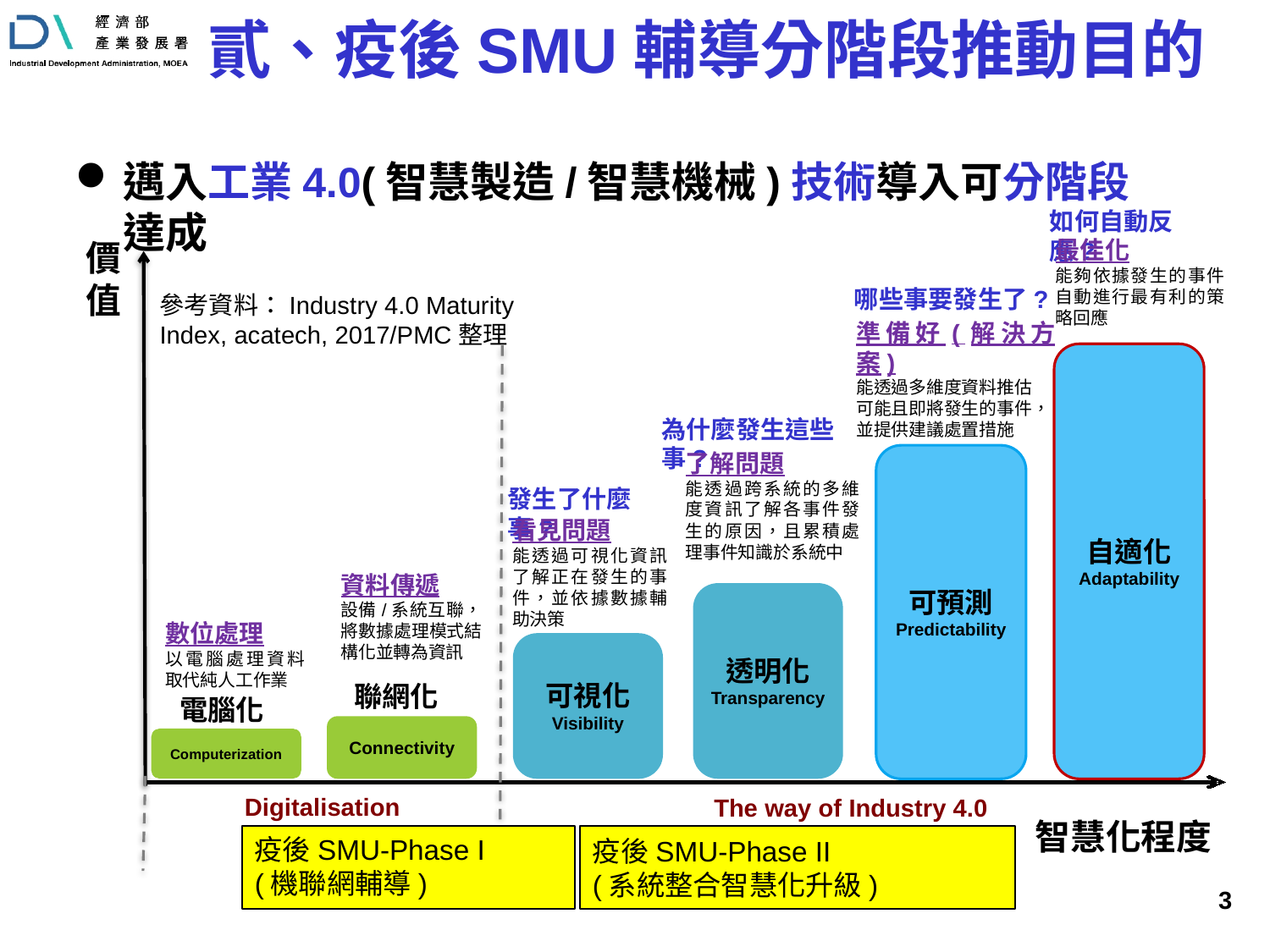

# 貳、疫後SMU輔導分階段推動目的
邁入工業4.0(智慧製造/智慧機械)技術導入可分階段達成
如何自動反應?
價值
最佳化
能夠依據發生的事件自動進行最有利的策略回應
參考資料：Industry 4.0 Maturity Index, acatech, 2017/PMC整理
哪些事要發生了?
準備好(解決方案)
能透過多維度資料推估
可能且即將發生的事件，
並提供建議處置措施
自適化
Adaptability
為什麼發生這些事?
可預測
Predictability
了解問題
能透過跨系統的多維度資訊了解各事件發生的原因，且累積處理事件知識於系統中
發生了什麼事?
看見問題
能透過可視化資訊了解正在發生的事件，並依據數據輔助決策
資料傳遞
設備/系統互聯，將數據處理模式結構化並轉為資訊
透明化
Transparency
數位處理
以電腦處理資料取代純人工作業
可視化
Visibility
聯網化
電腦化
Connectivity
Computerization

Digitalisation
The way of Industry 4.0
智慧化程度
疫後SMU-Phase I
(機聯網輔導)
疫後SMU-Phase II
(系統整合智慧化升級)
 3